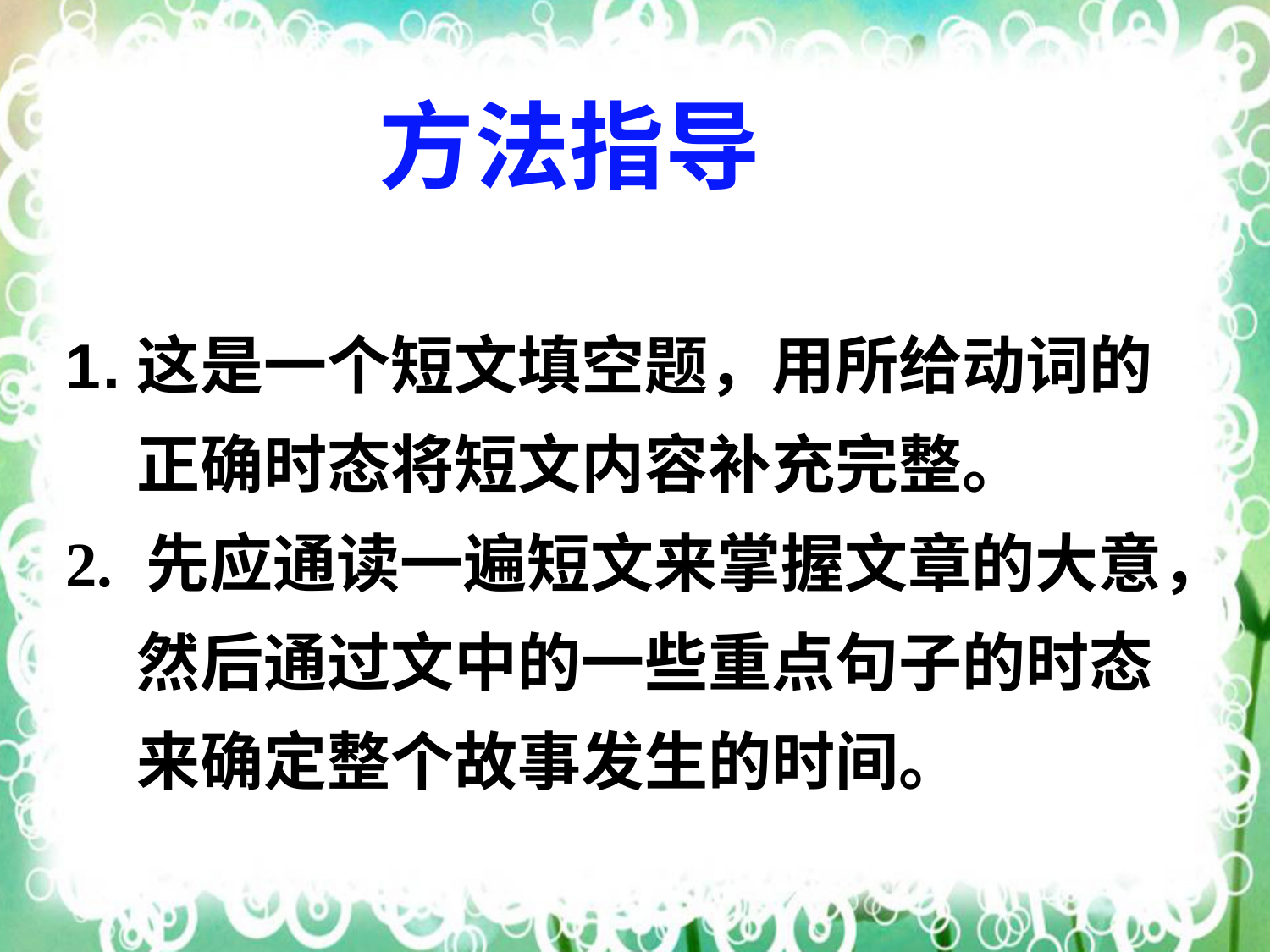

方法指导
这是一个短文填空题，用所给动词的正确时态将短文内容补充完整。
2. 先应通读一遍短文来掌握文章的大意，然后通过文中的一些重点句子的时态来确定整个故事发生的时间。